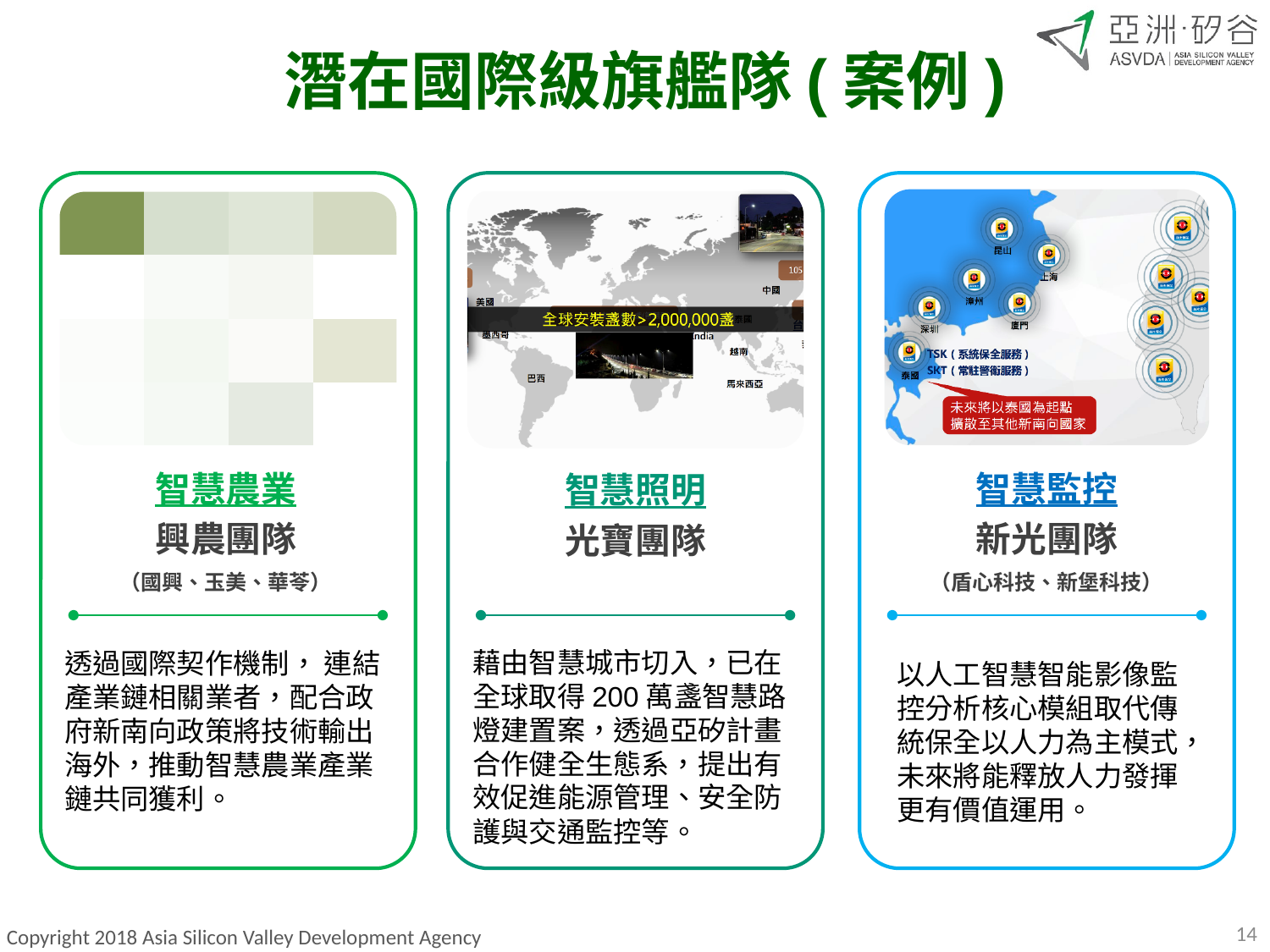

# 潛在國際級旗艦隊(案例)

智慧農業
興農團隊
（國興、玉美、華苓）
透過國際契作機制， 連結產業鏈相關業者，配合政府新南向政策將技術輸出海外，推動智慧農業產業鏈共同獲利。

智慧照明
光寶團隊
藉由智慧城市切入，已在全球取得200萬盞智慧路燈建置案，透過亞矽計畫合作健全生態系，提出有效促進能源管理、安全防護與交通監控等。

智慧監控
新光團隊
（盾心科技、新堡科技）
以人工智慧智能影像監控分析核心模組取代傳統保全以人力為主模式，未來將能釋放人力發揮更有價值運用。
14